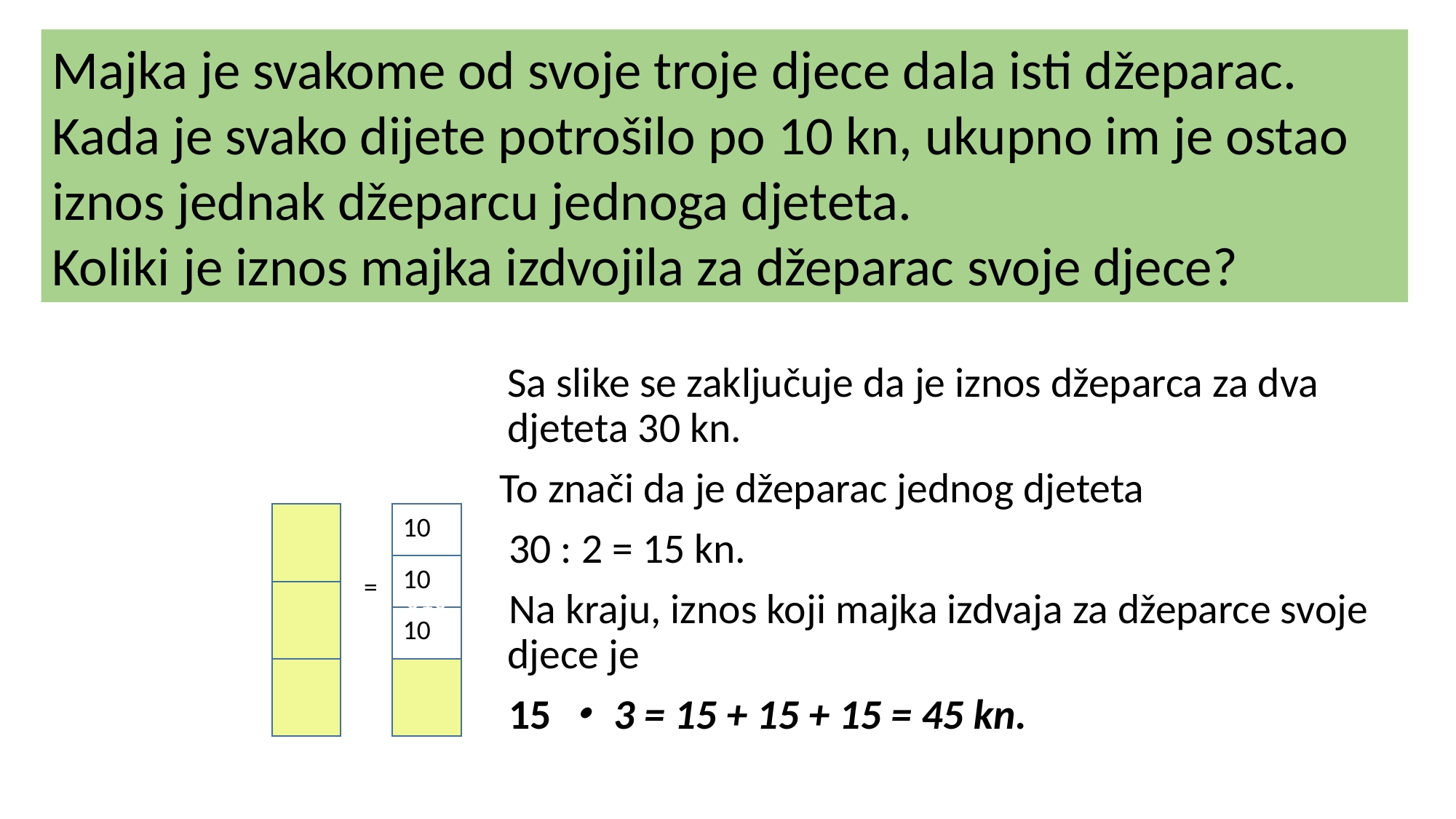

Majka je svakome od svoje troje djece dala isti džeparac. Kada je svako dijete potrošilo po 10 kn, ukupno im je ostao  iznos jednak džeparcu jednoga djeteta.
Koliki je iznos majka izdvojila za džeparac svoje djece?
   Sa slike se zaključuje da je iznos džeparca za dva djeteta 30 kn.
  To znači da je džeparac jednog djeteta
   30 : 2 = 15 kn.
   Na kraju, iznos koji majka izdvaja za džeparce svoje djece je
   15・3 = 15 + 15 + 15 = 45 kn.

1121110
10
101010
10
  =

10